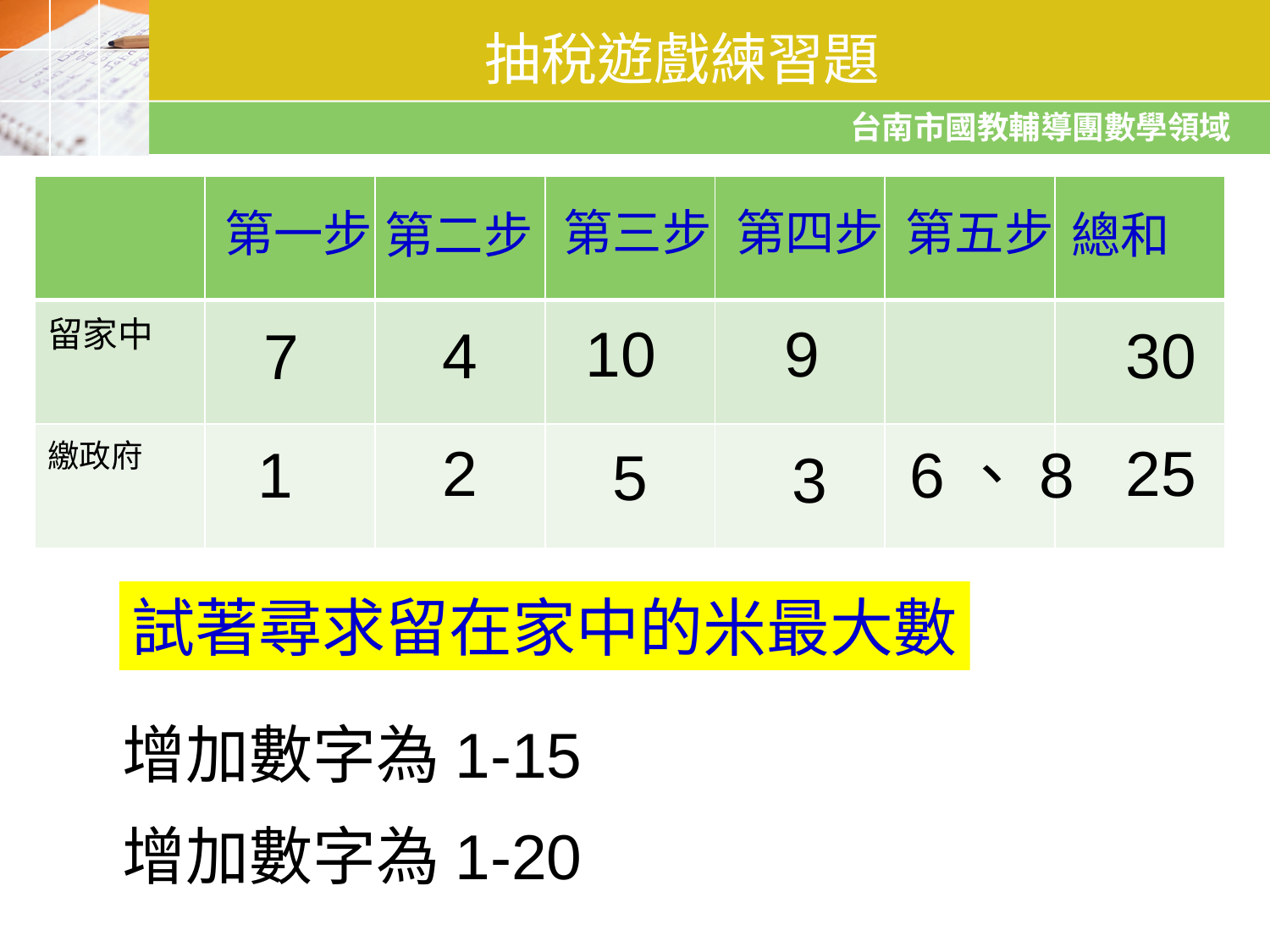

# 抽稅遊戲練習題
|  |  |  |  |  |  |  |
| --- | --- | --- | --- | --- | --- | --- |
| 留家中 |  |  |  |  |  |  |
| 繳政府 |  |  |  |  |  |  |
第三步
第四步
第五步
第一步
第二步
總和
10
9
4
30
7
25
2
6、8
1
5
3
試著尋求留在家中的米最大數
增加數字為1-15
增加數字為1-20